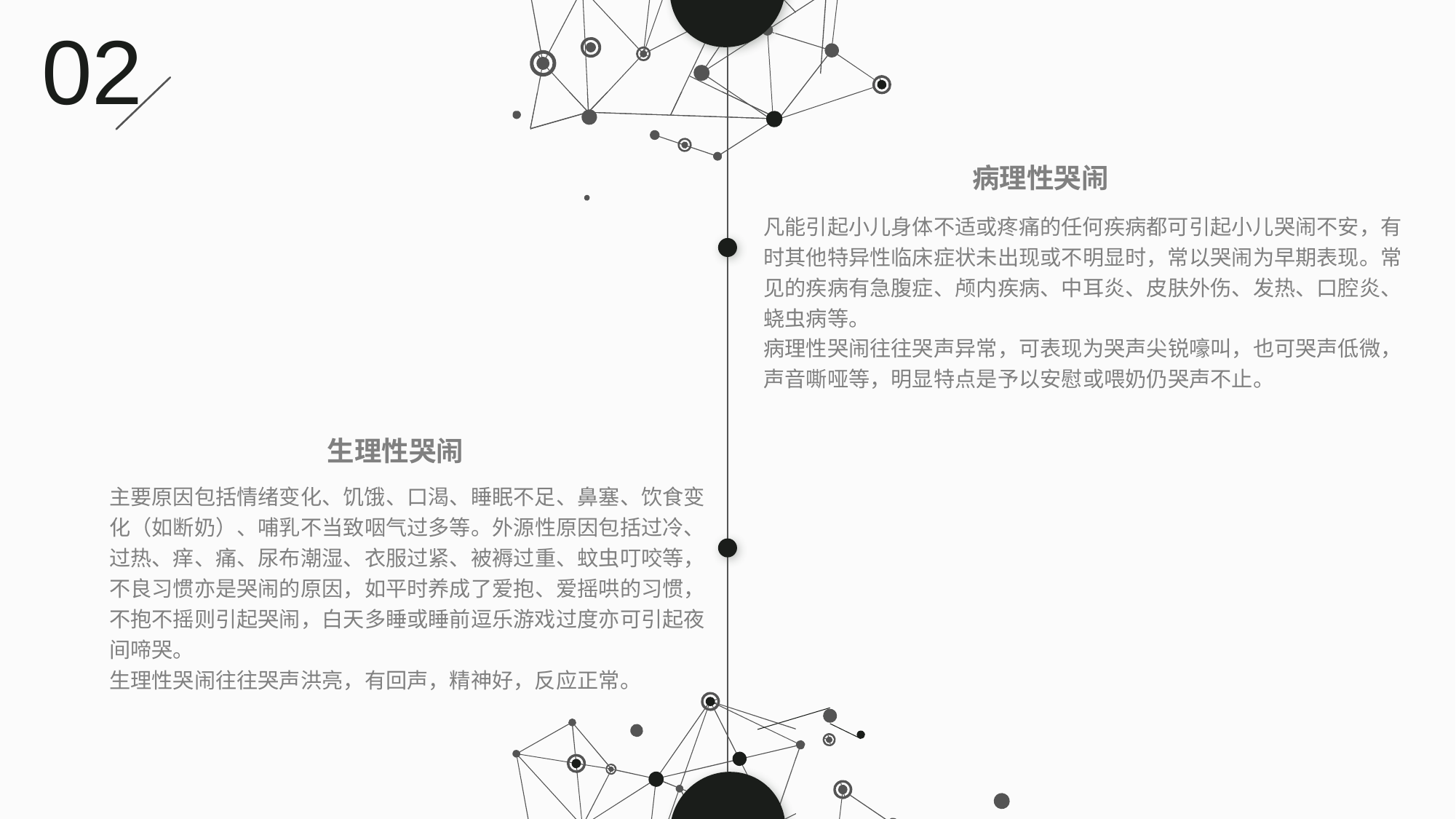

02
  病理性哭闹
凡能引起小儿身体不适或疼痛的任何疾病都可引起小儿哭闹不安，有时其他特异性临床症状未出现或不明显时，常以哭闹为早期表现。常见的疾病有急腹症、颅内疾病、中耳炎、皮肤外伤、发热、口腔炎、蛲虫病等。
病理性哭闹往往哭声异常，可表现为哭声尖锐嚎叫，也可哭声低微，声音嘶哑等，明显特点是予以安慰或喂奶仍哭声不止。

  生理性哭闹
主要原因包括情绪变化、饥饿、口渴、睡眠不足、鼻塞、饮食变化（如断奶）、哺乳不当致咽气过多等。外源性原因包括过冷、过热、痒、痛、尿布潮湿、衣服过紧、被褥过重、蚊虫叮咬等，不良习惯亦是哭闹的原因，如平时养成了爱抱、爱摇哄的习惯，不抱不摇则引起哭闹，白天多睡或睡前逗乐游戏过度亦可引起夜间啼哭。
生理性哭闹往往哭声洪亮，有回声，精神好，反应正常。